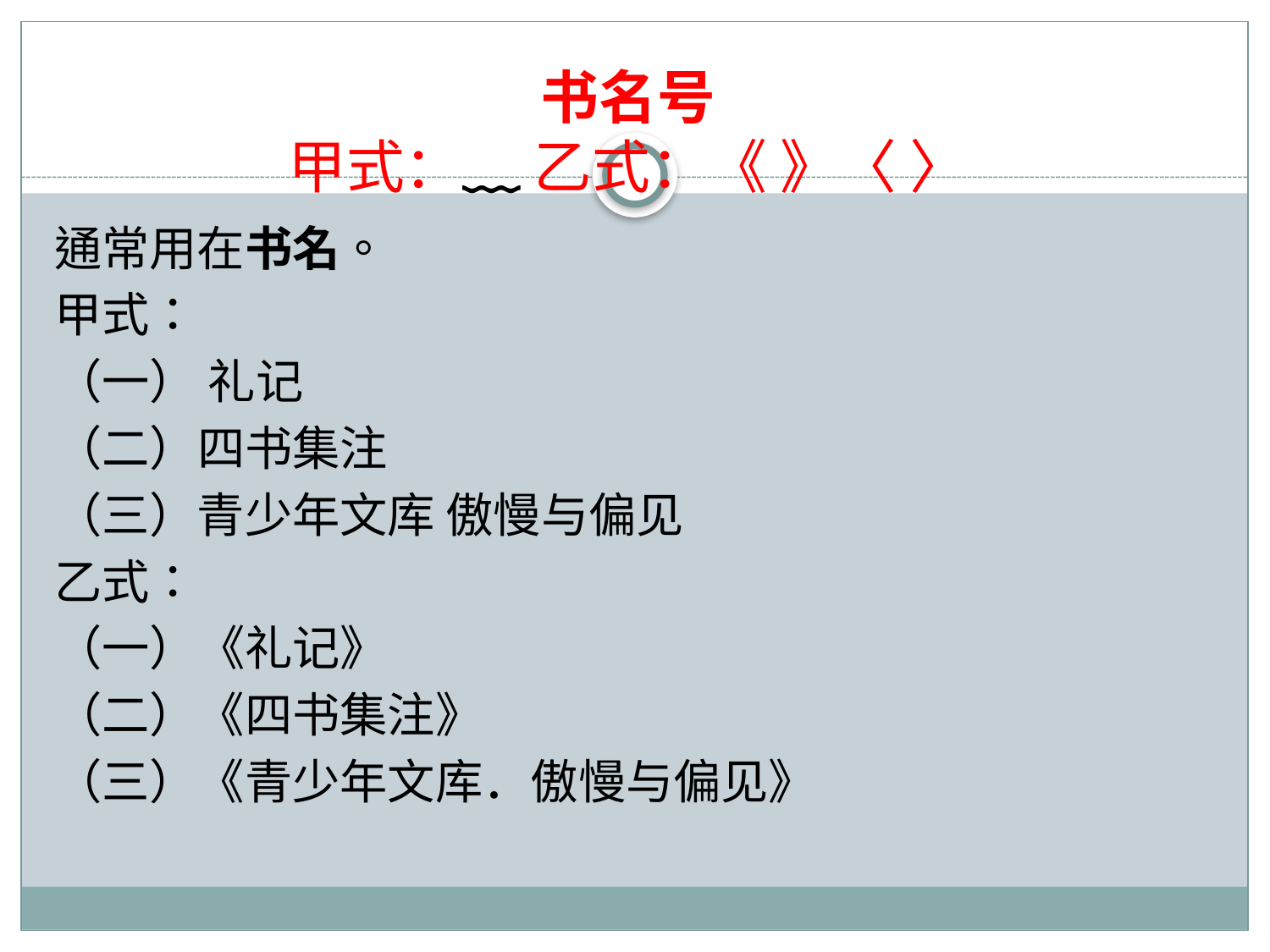

# 书名号 甲式：﹏ 乙式：《 》〈 〉
通常用在书名。
甲式：
（一） 礼记
（二）四书集注
（三）青少年文库 傲慢与偏见
乙式：
（一）《礼记》
（二）《四书集注》
（三）《青少年文库．傲慢与偏见》